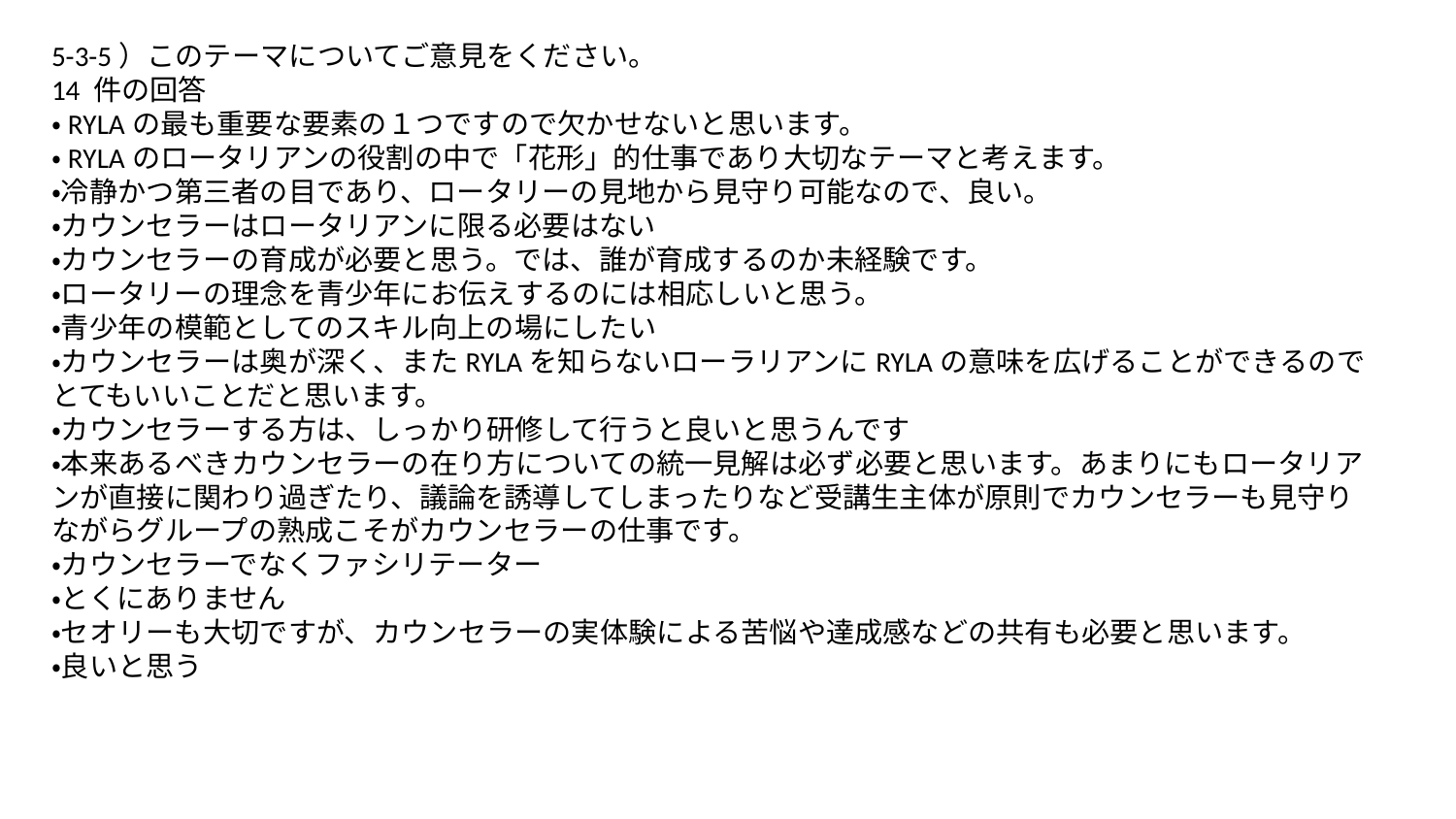

5-3-5）このテーマについてご意見をください。
14 件の回答
・RYLAの最も重要な要素の１つですので欠かせないと思います。
・RYLAのロータリアンの役割の中で「花形」的仕事であり大切なテーマと考えます。
・冷静かつ第三者の目であり、ロータリーの見地から見守り可能なので、良い。
・カウンセラーはロータリアンに限る必要はない
・カウンセラーの育成が必要と思う。では、誰が育成するのか未経験です。
・ロータリーの理念を青少年にお伝えするのには相応しいと思う。
・青少年の模範としてのスキル向上の場にしたい
・カウンセラーは奥が深く、またRYLAを知らないローラリアンにRYLAの意味を広げることができるのでとてもいいことだと思います。
・カウンセラーする方は、しっかり研修して行うと良いと思うんです
・本来あるべきカウンセラーの在り方についての統一見解は必ず必要と思います。あまりにもロータリアンが直接に関わり過ぎたり、議論を誘導してしまったりなど受講生主体が原則でカウンセラーも見守りながらグループの熟成こそがカウンセラーの仕事です。
・カウンセラーでなくファシリテーター
・とくにありません
・セオリーも大切ですが、カウンセラーの実体験による苦悩や達成感などの共有も必要と思います。
・良いと思う